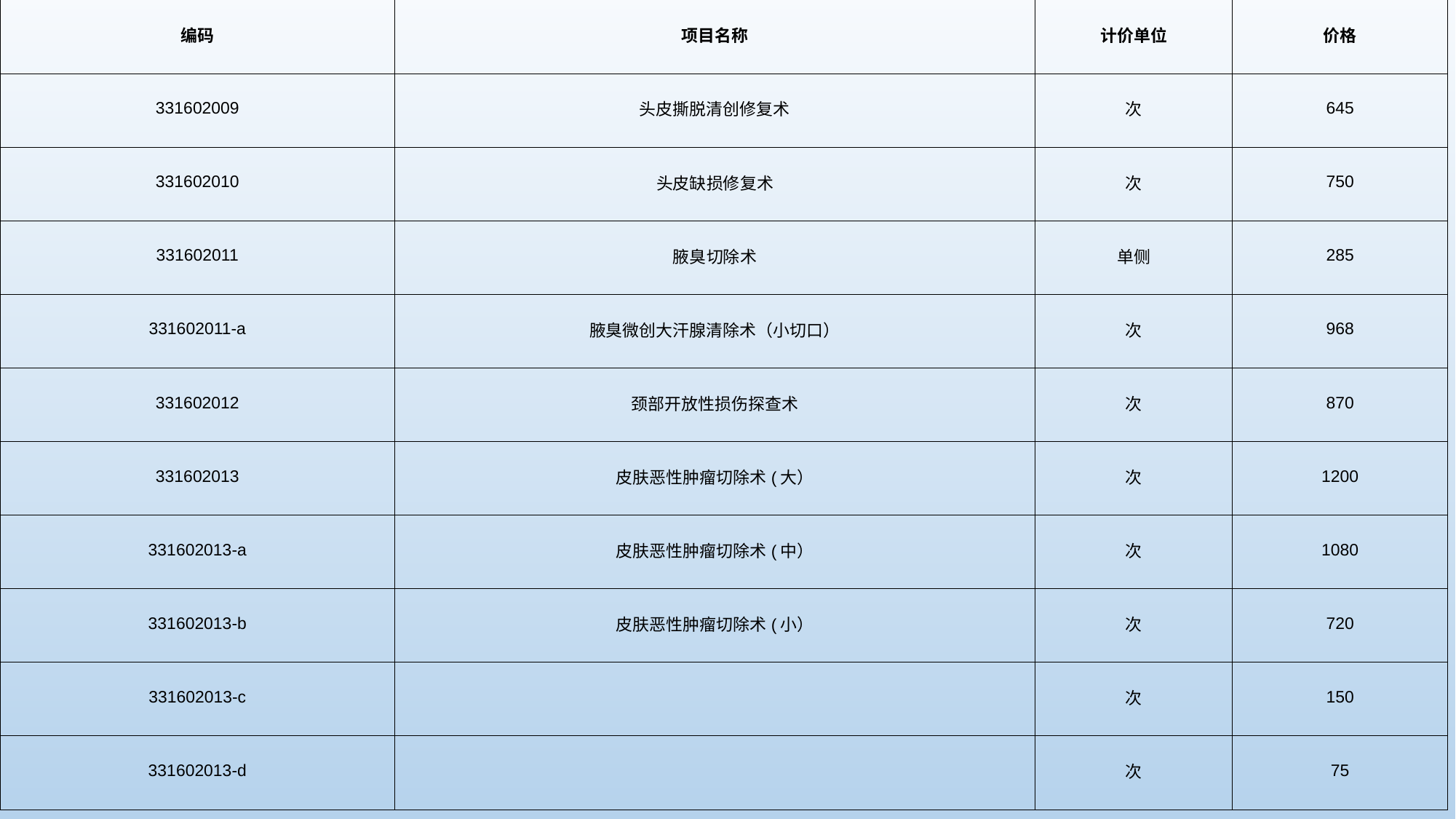

| 编码 | 项目名称 | 计价单位 | 价格 |
| --- | --- | --- | --- |
| 331602009 | 头皮撕脱清创修复术 | 次 | 645 |
| 331602010 | 头皮缺损修复术 | 次 | 750 |
| 331602011 | 腋臭切除术 | 单侧 | 285 |
| 331602011-a | 腋臭微创大汗腺清除术（小切口） | 次 | 968 |
| 331602012 | 颈部开放性损伤探查术 | 次 | 870 |
| 331602013 | 皮肤恶性肿瘤切除术(大） | 次 | 1200 |
| 331602013-a | 皮肤恶性肿瘤切除术(中） | 次 | 1080 |
| 331602013-b | 皮肤恶性肿瘤切除术(小） | 次 | 720 |
| 331602013-c |  | 次 | 150 |
| 331602013-d |  | 次 | 75 |